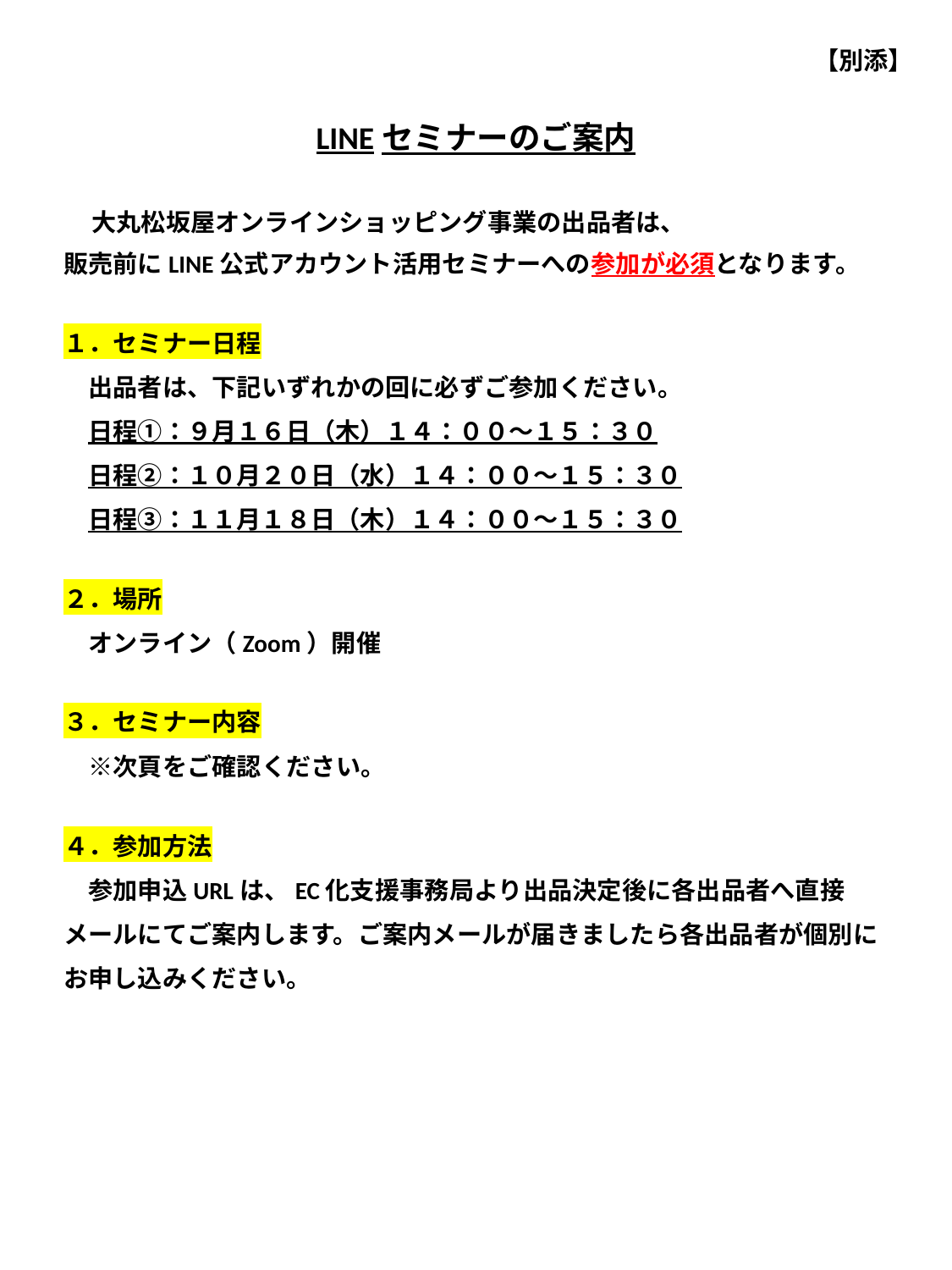

【別添】

LINEセミナーのご案内

　　大丸松坂屋オンラインショッピング事業の出品者は、
　販売前にLINE公式アカウント活用セミナーへの参加が必須となります。

　１．セミナー日程
　　出品者は、下記いずれかの回に必ずご参加ください。
　　日程①：９月１６日（木）１４：００～１５：３０
　　日程②：１０月２０日（水）１４：００～１５：３０
　　日程③：１１月１８日（木）１４：００～１５：３０

　２．場所
　　オンライン（Zoom）開催

　３．セミナー内容
　　※次頁をご確認ください。

　４．参加方法
　　参加申込URLは、EC化支援事務局より出品決定後に各出品者へ直接
　メールにてご案内します。ご案内メールが届きましたら各出品者が個別に
　お申し込みください。